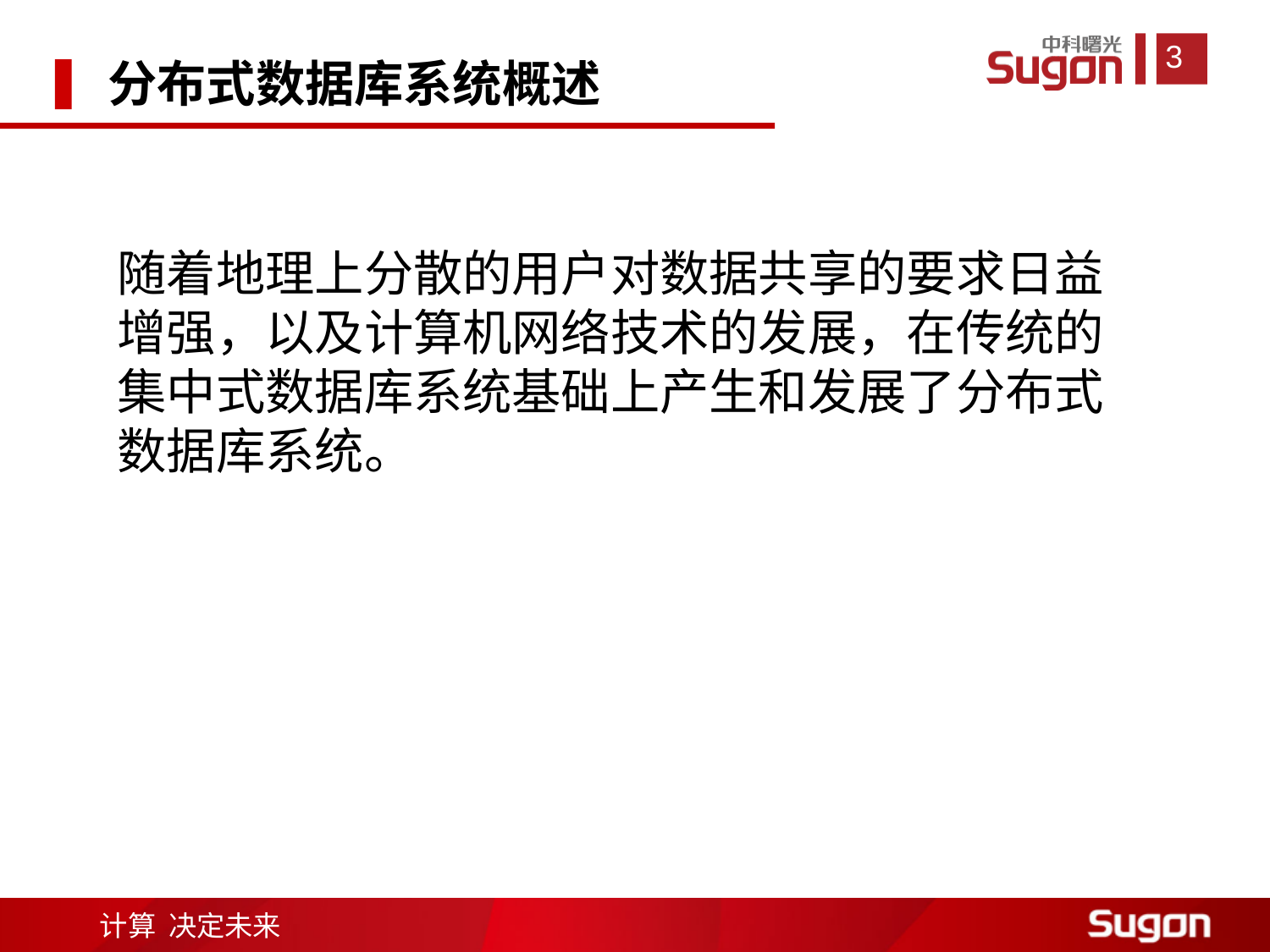

分布式数据库系统概述

随着地理上分散的用户对数据共享的要求日益增强，以及计算机网络技术的发展，在传统的集中式数据库系统基础上产生和发展了分布式数据库系统。